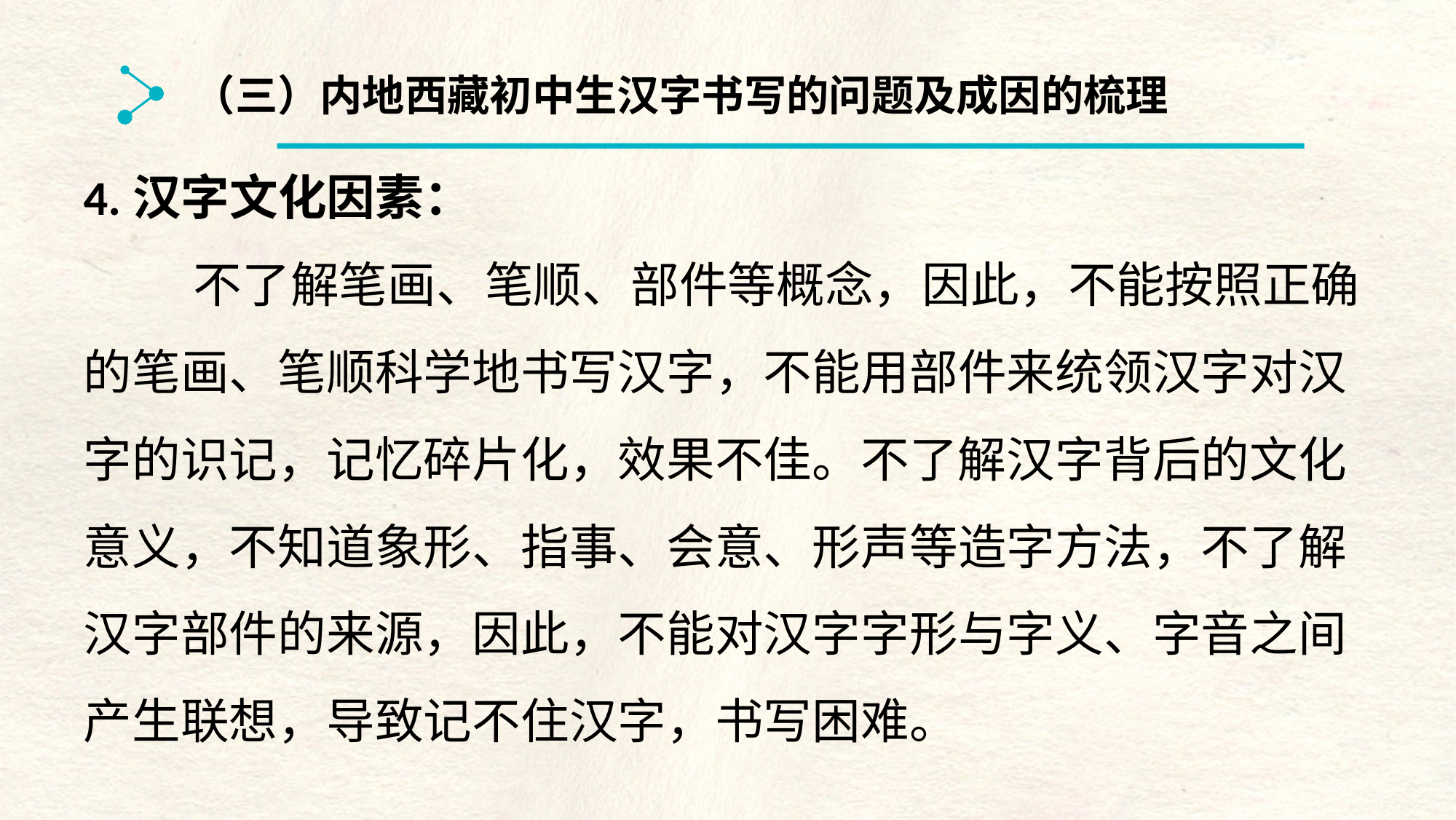

（三）内地西藏初中生汉字书写的问题及成因的梳理

4.汉字文化因素：
         不了解笔画、笔顺、部件等概念，因此，不能按照正确的笔画、笔顺科学地书写汉字，不能用部件来统领汉字对汉字的识记，记忆碎片化，效果不佳。不了解汉字背后的文化意义，不知道象形、指事、会意、形声等造字方法，不了解汉字部件的来源，因此，不能对汉字字形与字义、字音之间产生联想，导致记不住汉字，书写困难。